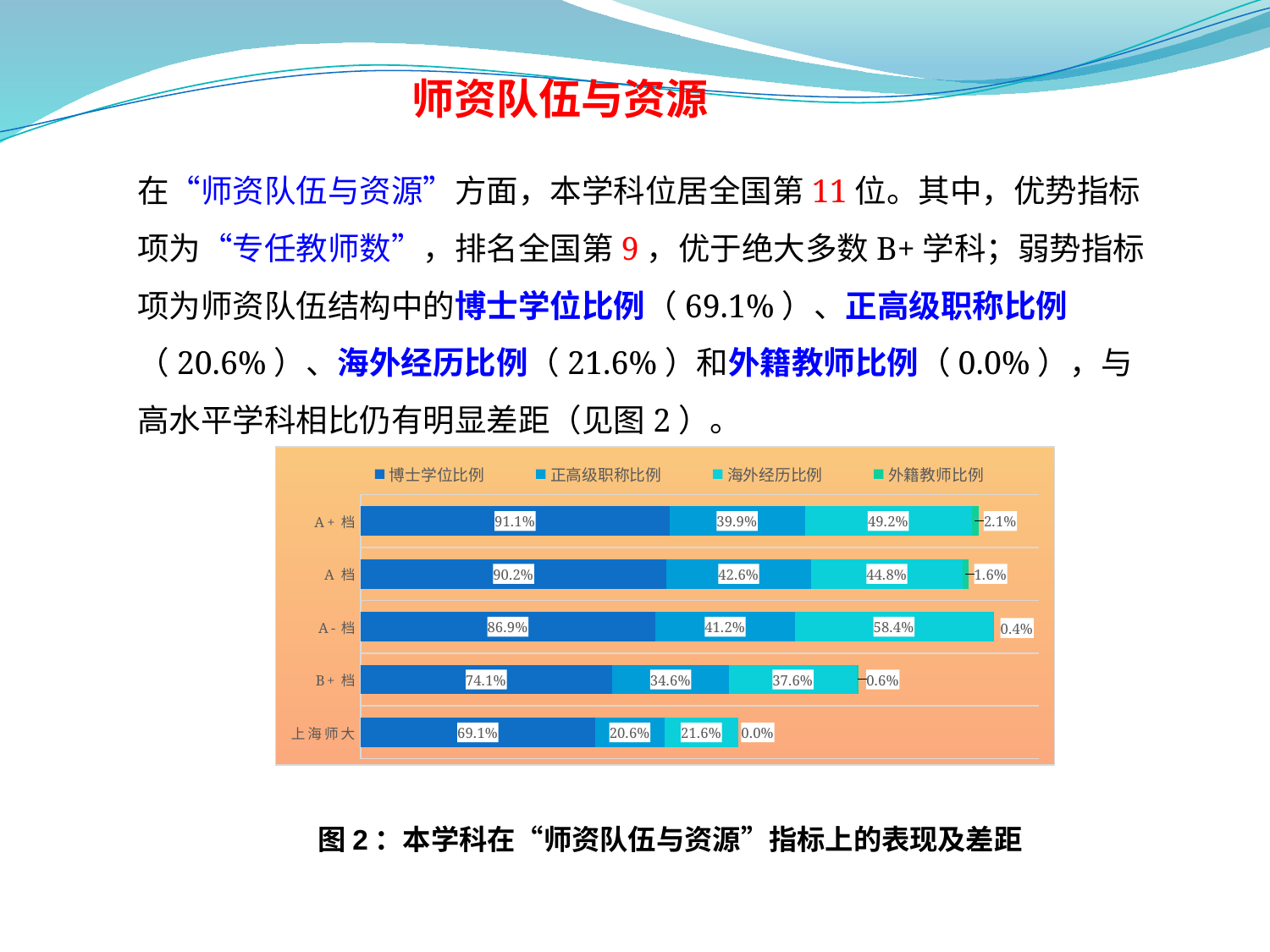

师资队伍与资源
在“师资队伍与资源”方面，本学科位居全国第11位。其中，优势指标项为“专任教师数”，排名全国第9，优于绝大多数B+学科；弱势指标项为师资队伍结构中的博士学位比例（69.1%）、正高级职称比例（20.6%）、海外经历比例（21.6%）和外籍教师比例（0.0%），与高水平学科相比仍有明显差距（见图2）。

### Chart

| Category | 博士学位比例 | 正高级职称比例 | 海外经历比例 | 外籍教师比例 |
|---|---|---|---|---|
| 上海师大 | 0.691 | 0.206 | 0.216 | 0.0 |
| B+档 | 0.741 | 0.346 | 0.376 | 0.006 |
| A-档 | 0.869 | 0.412 | 0.584 | 0.004 |
| A档 | 0.902 | 0.426 | 0.448 | 0.016 |
| A+档 | 0.911 | 0.399 | 0.492 | 0.021 |
图2：本学科在“师资队伍与资源”指标上的表现及差距